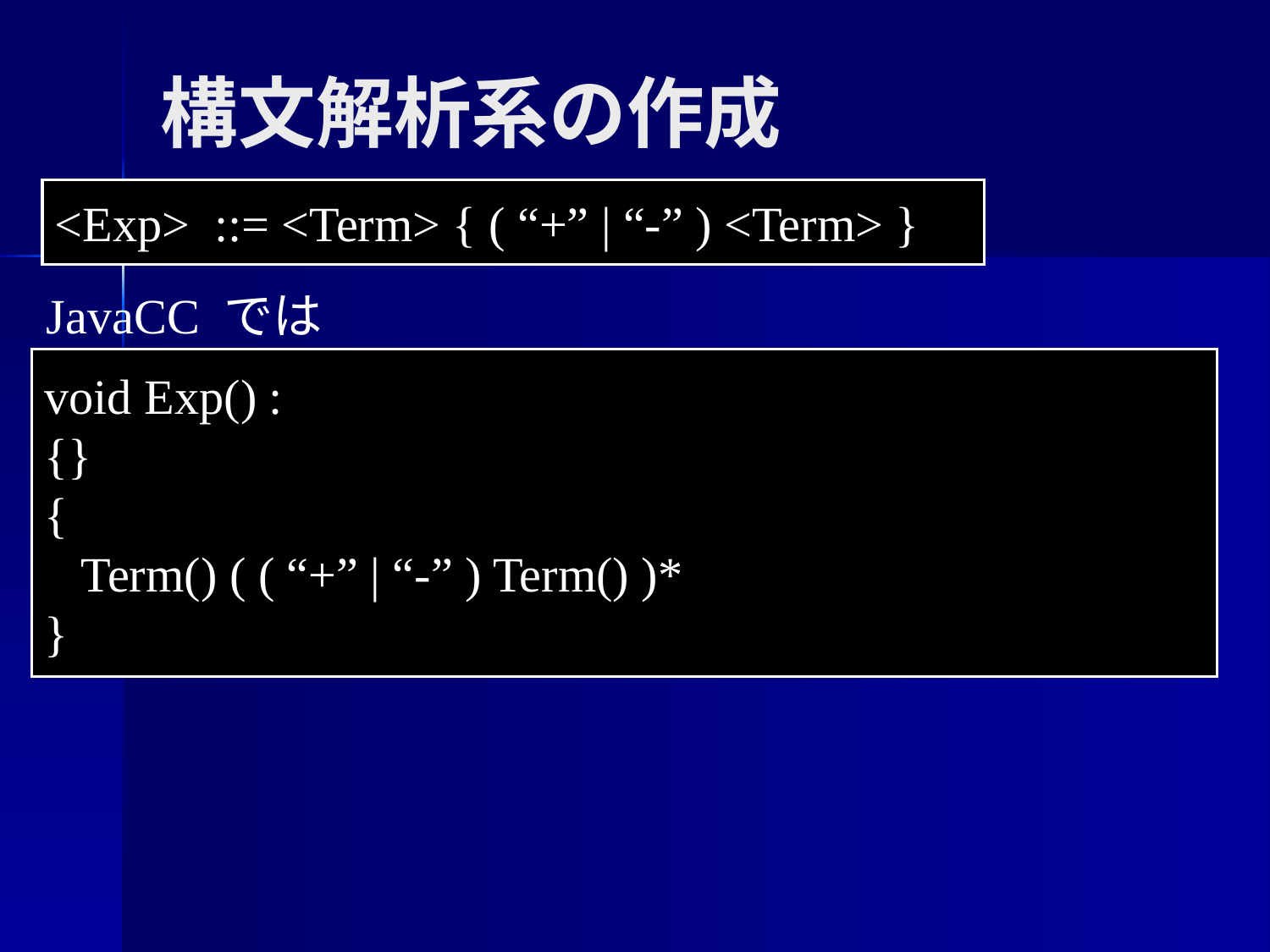

構文解析系の作成
<Exp>  ::= <Term> { ( “+” | “-” ) <Term> }
JavaCC では
void Exp() :
{}
{
   Term() ( ( “+” | “-” ) Term() )*
}